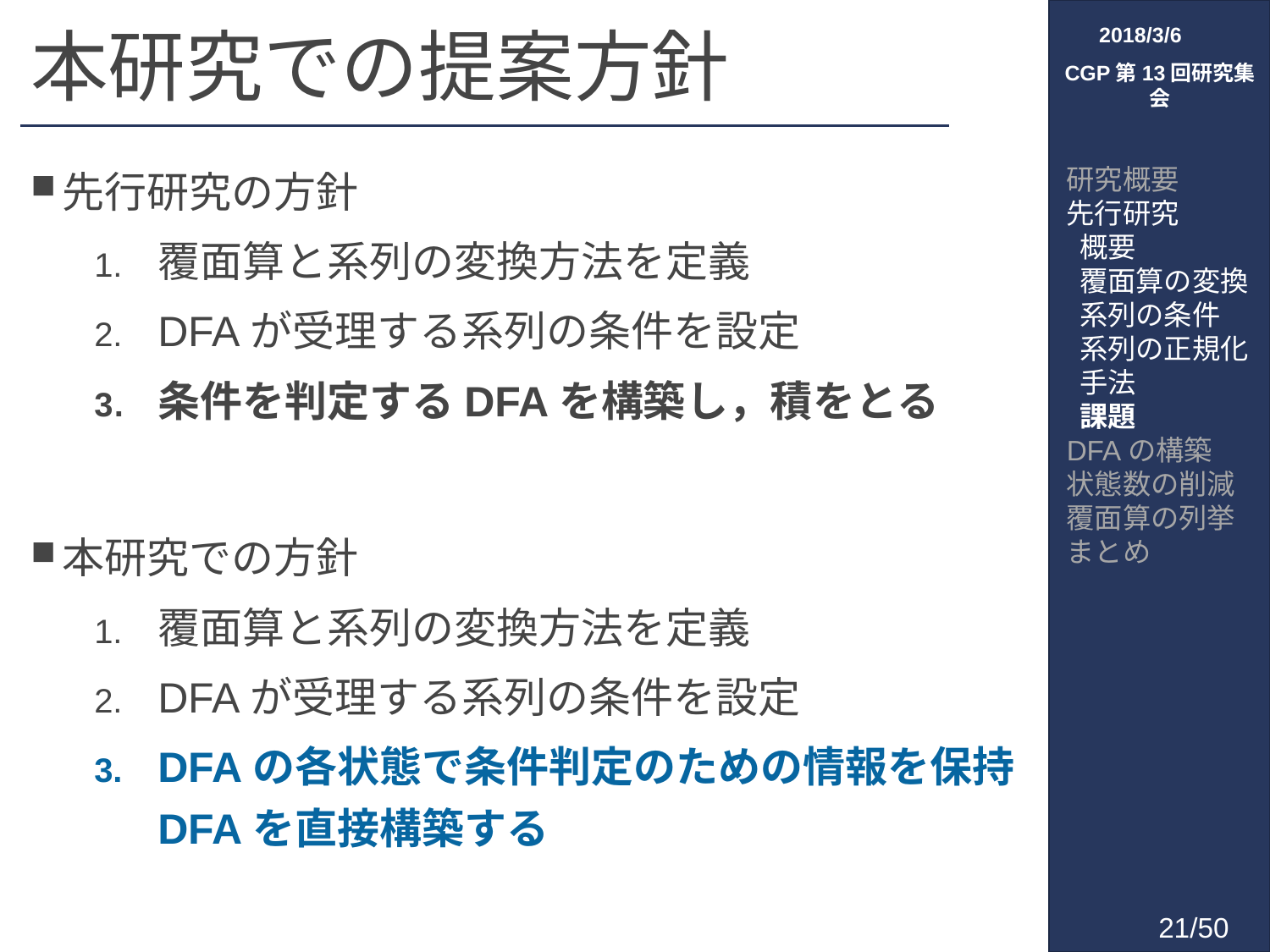

2018/3/6
# 本研究での提案方針
CGP第13回研究集会
先行研究の方針
覆面算と系列の変換方法を定義
DFAが受理する系列の条件を設定
条件を判定するDFAを構築し，積をとる

本研究での方針
覆面算と系列の変換方法を定義
DFAが受理する系列の条件を設定
DFAの各状態で条件判定のための情報を保持
DFAを直接構築する

研究概要
先行研究
 概要
 覆面算の変換
 系列の条件
 系列の正規化
 手法
 課題
DFAの構築
状態数の削減
覆面算の列挙
まとめ
21/50